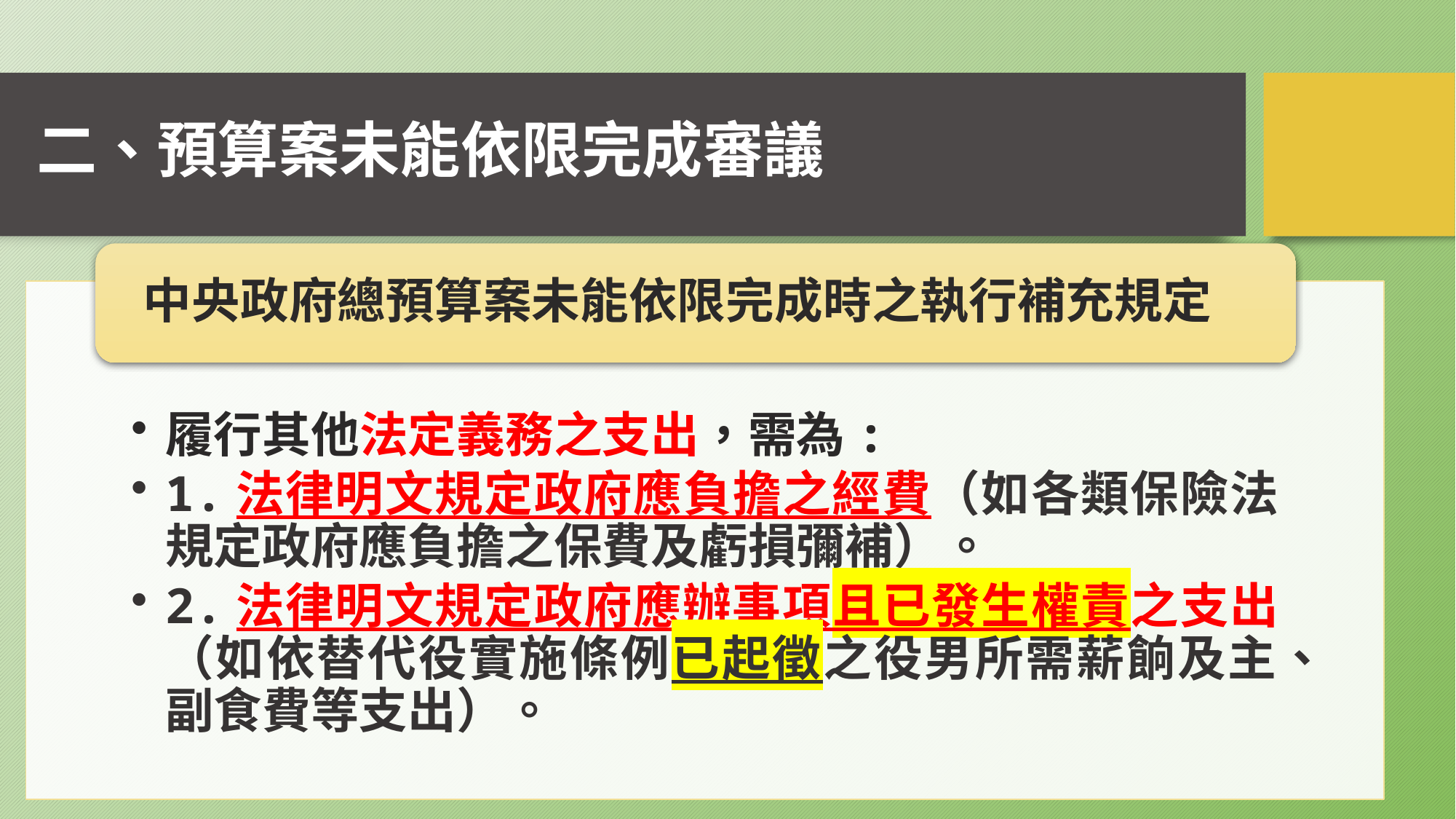

# 二、預算案未能依限完成審議
履行其他法定義務之支出，需為:
1.法律明文規定政府應負擔之經費（如各類保險法規定政府應負擔之保費及虧損彌補）。
2.法律明文規定政府應辦事項且已發生權責之支出（如依替代役實施條例已起徵之役男所需薪餉及主、副食費等支出）。
中央政府總預算案未能依限完成時之執行補充規定